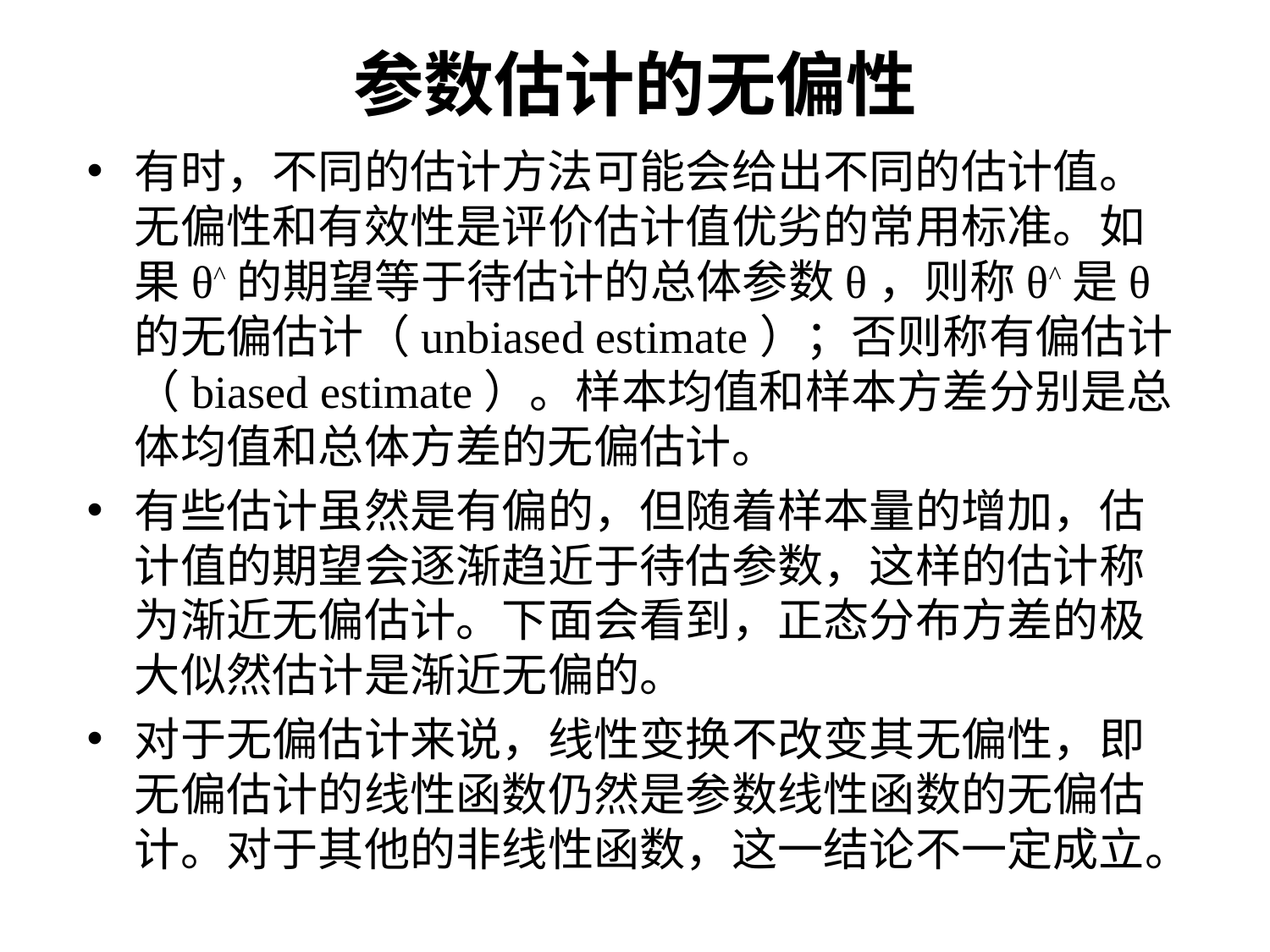

# 参数估计的无偏性
有时，不同的估计方法可能会给出不同的估计值。无偏性和有效性是评价估计值优劣的常用标准。如果θ^的期望等于待估计的总体参数θ，则称θ^是θ的无偏估计（unbiased estimate）；否则称有偏估计（biased estimate）。样本均值和样本方差分别是总体均值和总体方差的无偏估计。
有些估计虽然是有偏的，但随着样本量的增加，估计值的期望会逐渐趋近于待估参数，这样的估计称为渐近无偏估计。下面会看到，正态分布方差的极大似然估计是渐近无偏的。
对于无偏估计来说，线性变换不改变其无偏性，即无偏估计的线性函数仍然是参数线性函数的无偏估计。对于其他的非线性函数，这一结论不一定成立。